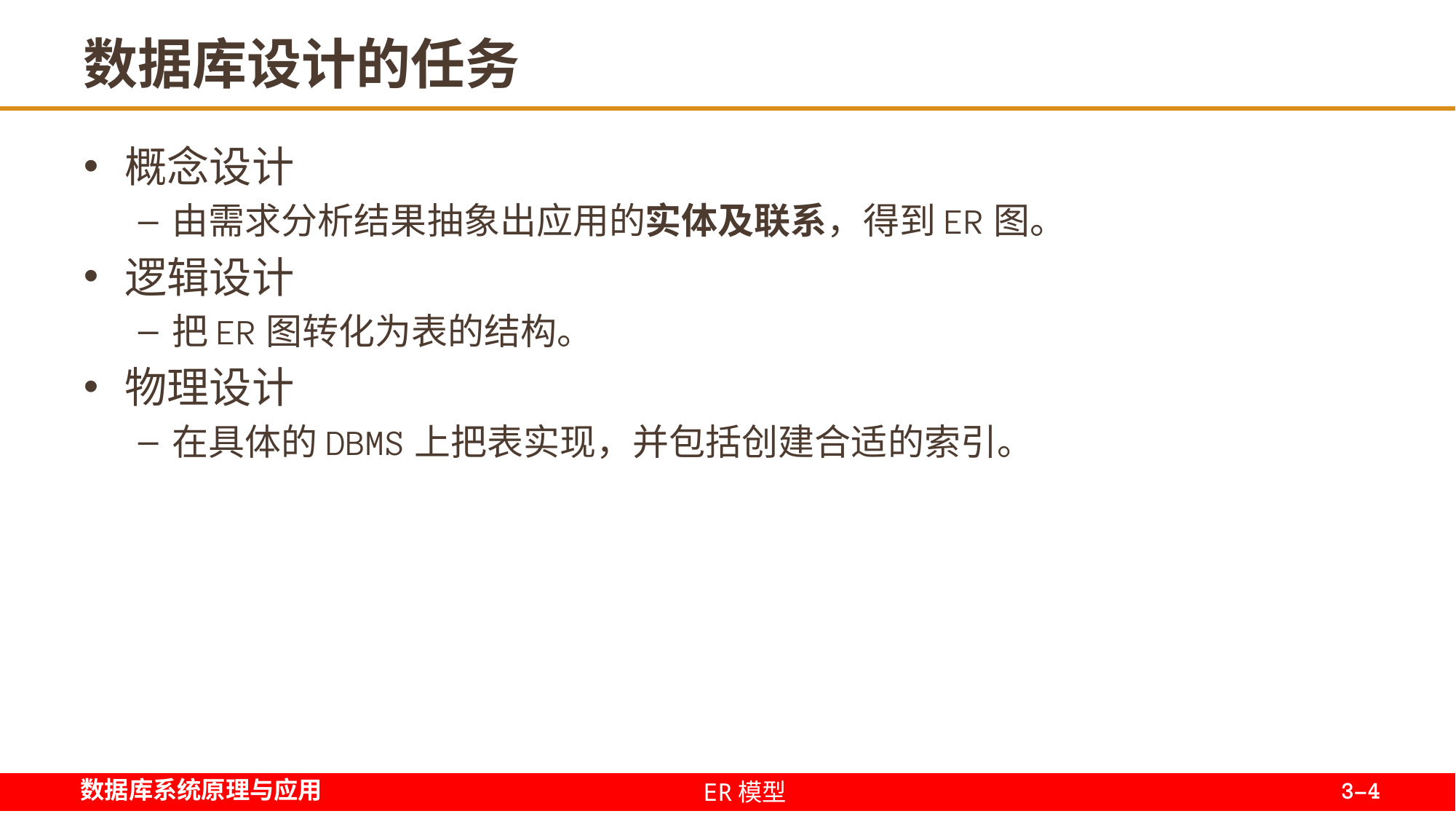

# 数据库设计的任务
概念设计
由需求分析结果抽象出应用的实体及联系，得到ER图。
逻辑设计
把ER图转化为表的结构。
物理设计
在具体的DBMS上把表实现，并包括创建合适的索引。